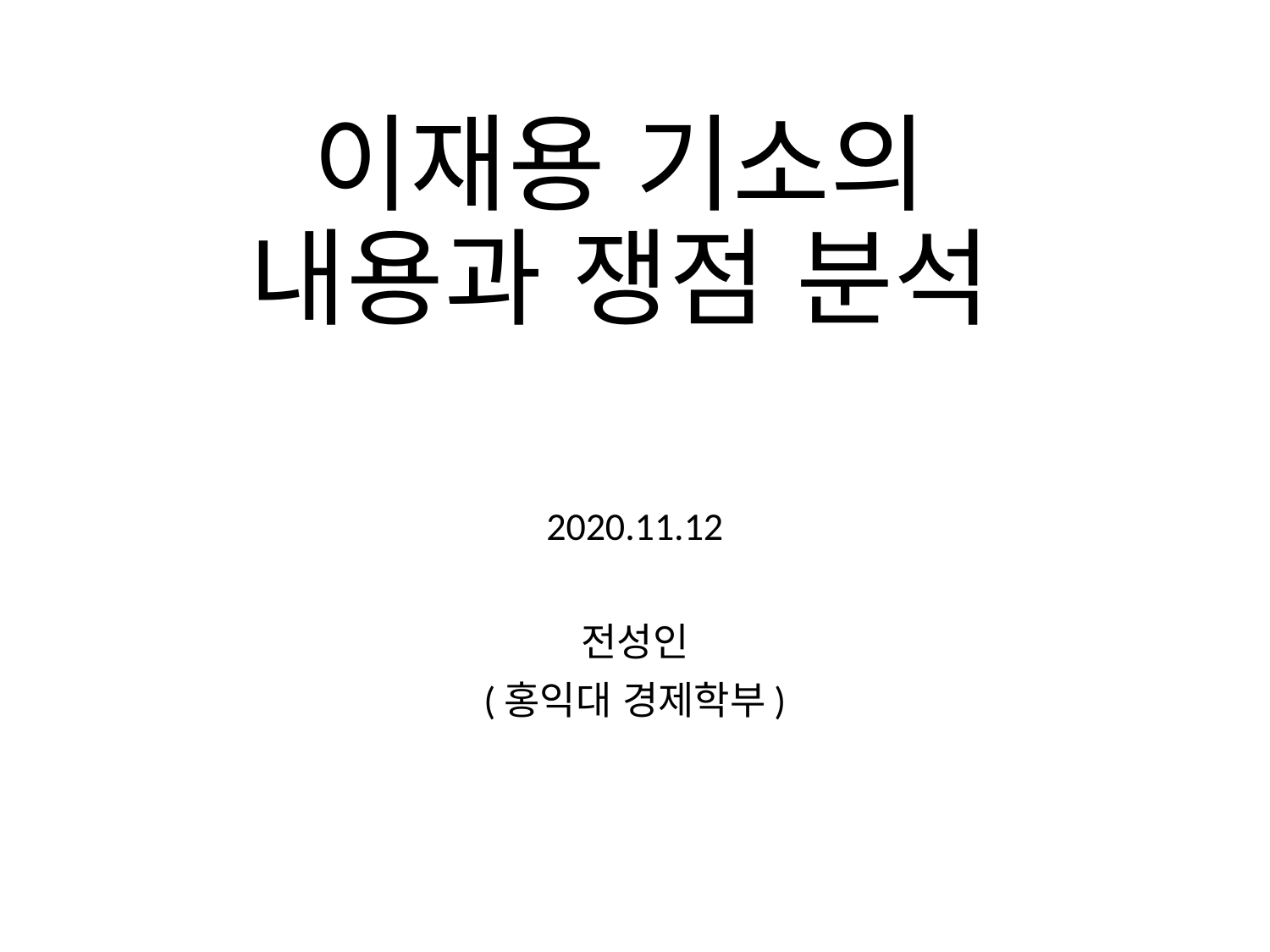

# 이재용 기소의 내용과 쟁점 분석
2020.11.12

전성인
(홍익대 경제학부)